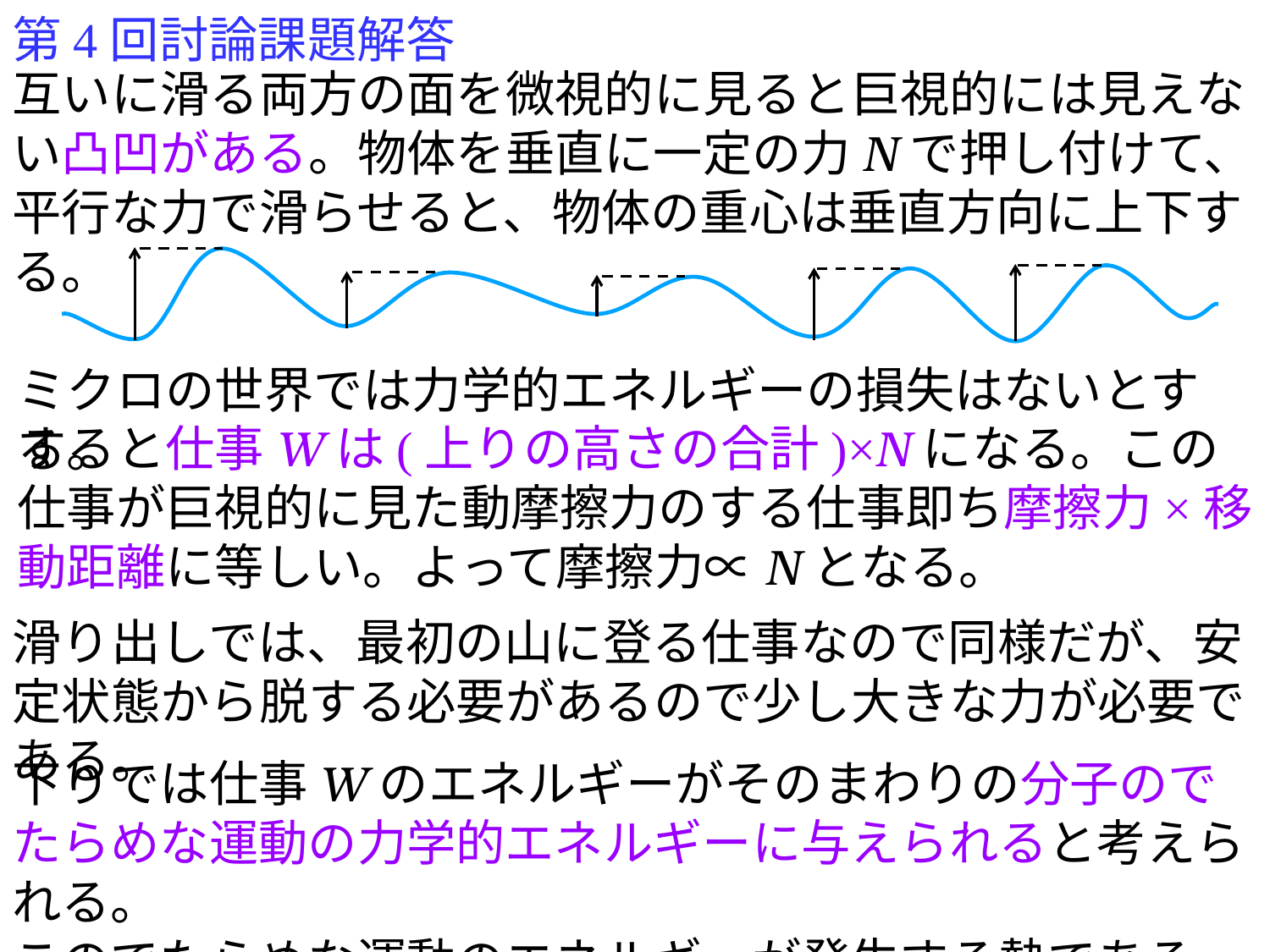

第4回討論課題解答
互いに滑る両方の面を微視的に見ると巨視的には見えない凸凹がある。物体を垂直に一定の力Nで押し付けて、平行な力で滑らせると、物体の重心は垂直方向に上下する。

ミクロの世界では力学的エネルギーの損失はないとする。
すると仕事Wは(上りの高さの合計)×Nになる。この仕事が巨視的に見た動摩擦力のする仕事即ち摩擦力×移動距離に等しい。よって摩擦力∝Nとなる。
滑り出しでは、最初の山に登る仕事なので同様だが、安定状態から脱する必要があるので少し大きな力が必要である。
下りでは仕事Wのエネルギーがそのまわりの分子のでたらめな運動の力学的エネルギーに与えられると考えられる。
このでたらめな運動のエネルギーが発生する熱である。